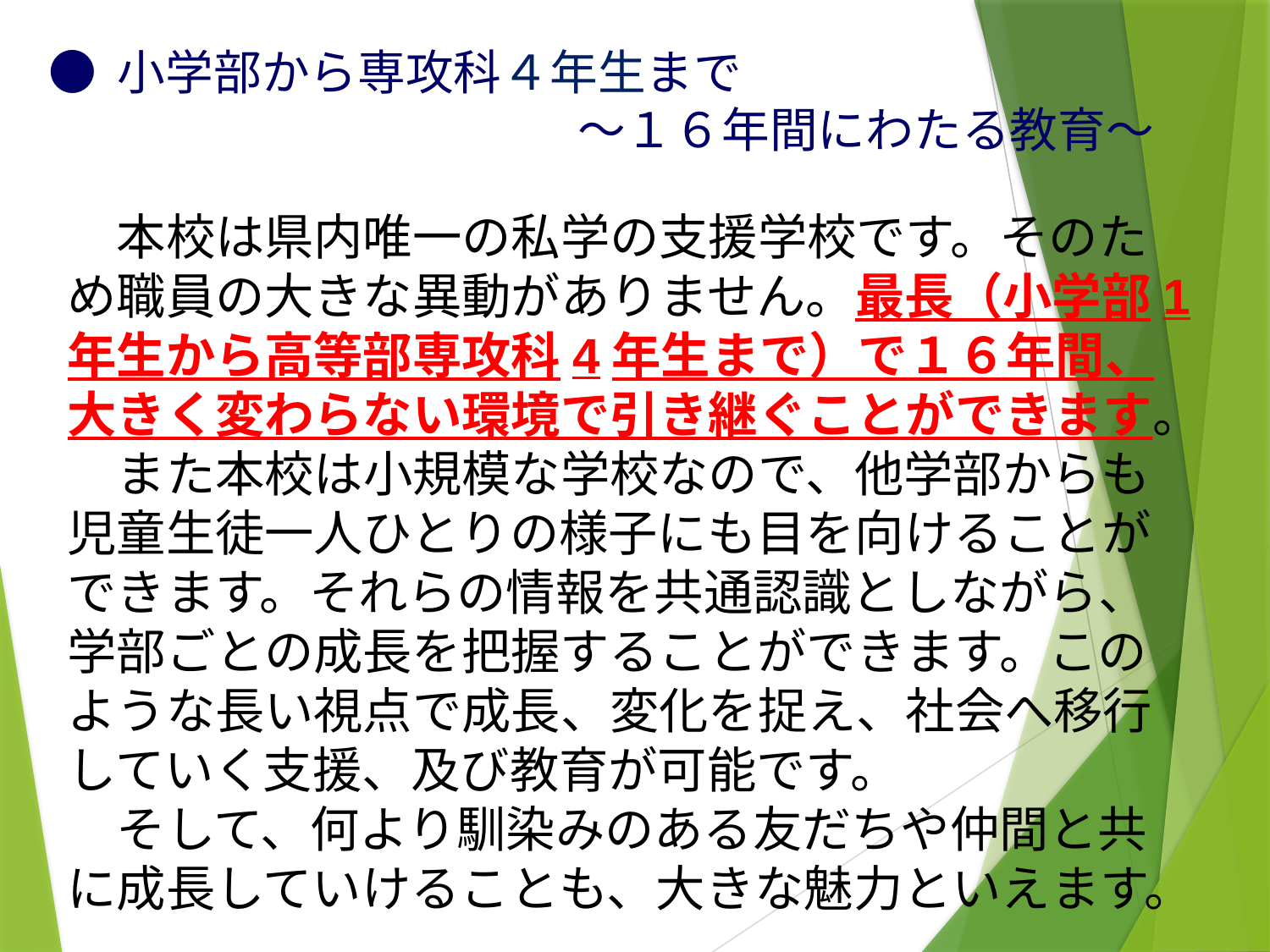

# ● 小学部から専攻科４年生まで 　　　　　　　　　　　～１６年間にわたる教育～
　本校は県内唯一の私学の支援学校です。そのため職員の大きな異動がありません。最長（小学部1年生から高等部専攻科4年生まで）で１６年間、大きく変わらない環境で引き継ぐことができます。
　また本校は小規模な学校なので、他学部からも児童生徒一人ひとりの様子にも目を向けることができます。それらの情報を共通認識としながら、学部ごとの成長を把握することができます。このような長い視点で成長、変化を捉え、社会へ移行していく支援、及び教育が可能です。
　そして、何より馴染みのある友だちや仲間と共に成長していけることも、大きな魅力といえます。